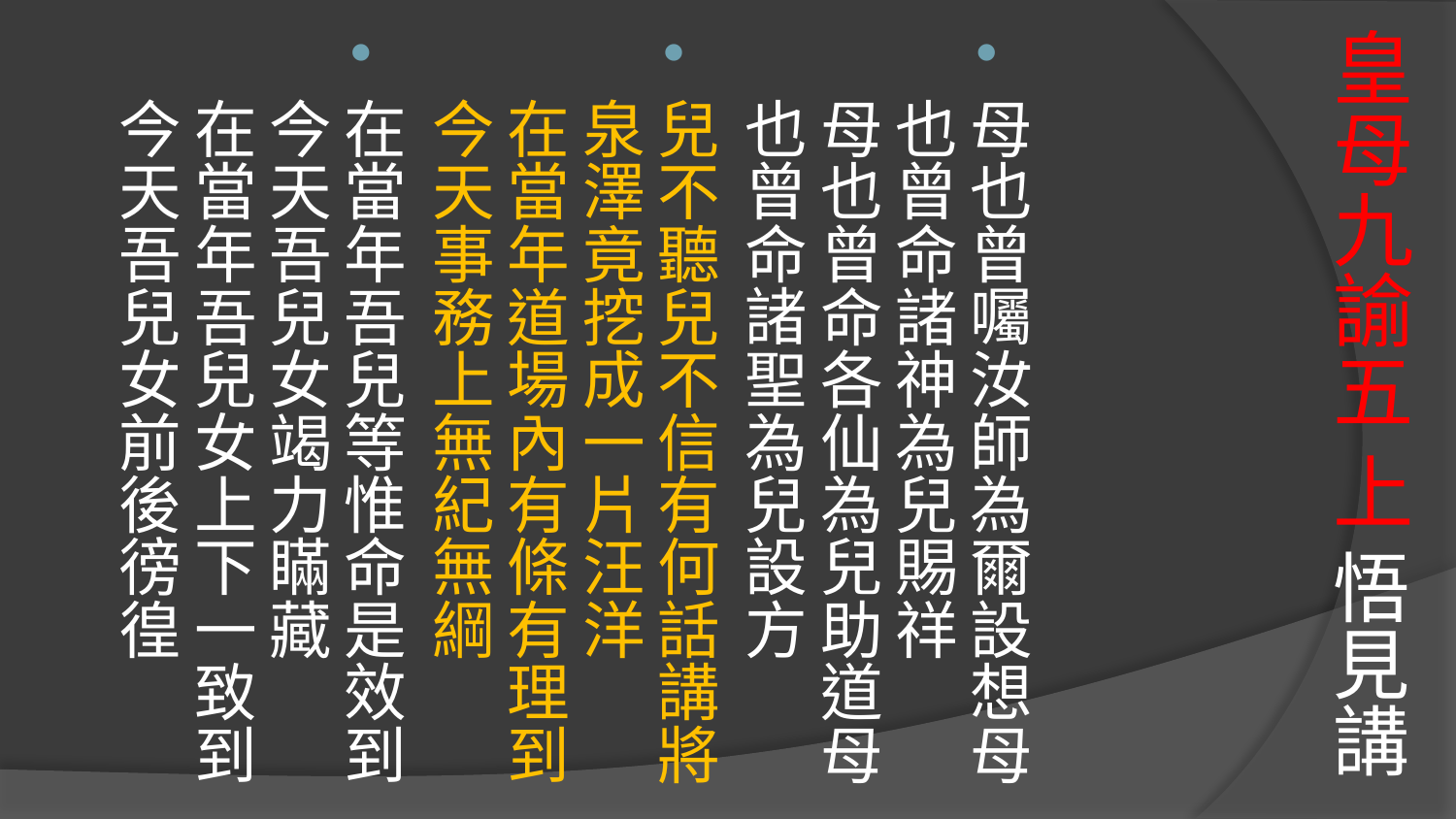

# 皇母九諭五 上 悟見講
母也曾囑汝師為爾設想母也曾命諸神為兒賜祥
母也曾命各仙為兒助道母也曾命諸聖為兒設方
兒不聽兒不信有何話講將泉澤竟挖成一片汪洋
在當年道場內有條有理到今天事務上無紀無綱
在當年吾兒等惟命是效到今天吾兒女竭力瞞藏
在當年吾兒女上下一致到今天吾兒女前後徬徨